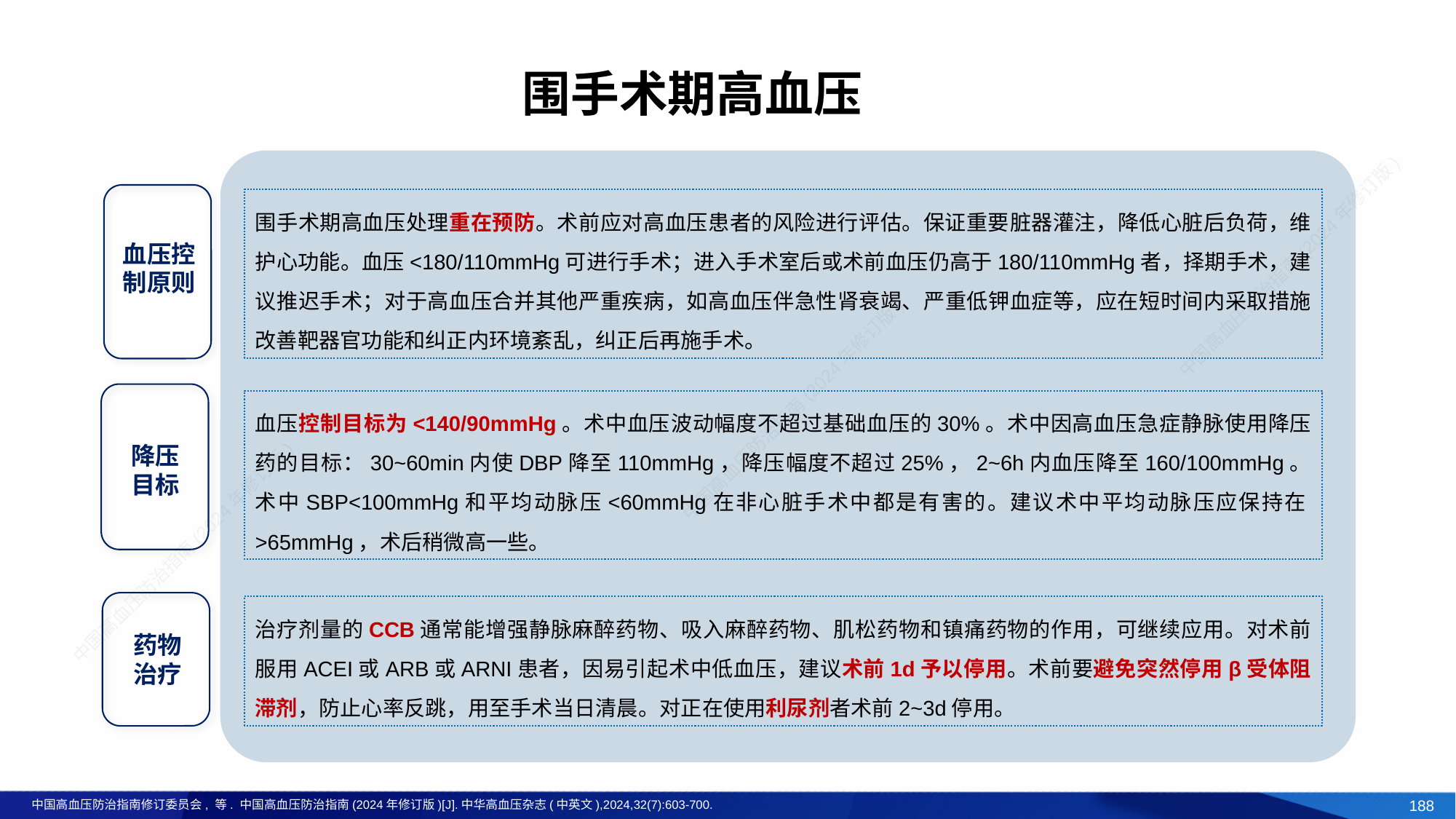

围手术期高血压

围手术期高血压处理重在预防。术前应对高血压患者的风险进行评估。保证重要脏器灌注，降低心脏后负荷，维护心功能。血压<180/110mmHg可进行手术；进入手术室后或术前血压仍高于180/110mmHg者，择期手术，建议推迟手术；对于高血压合并其他严重疾病，如高血压伴急性肾衰竭、严重低钾血症等，应在短时间内采取措施改善靶器官功能和纠正内环境紊乱，纠正后再施手术。
血压控制原则

血压控制目标为<140/90mmHg。术中血压波动幅度不超过基础血压的30%。术中因高血压急症静脉使用降压药的目标：30~60min内使DBP降至110mmHg，降压幅度不超过25%，2~6h内血压降至160/100mmHg。术中SBP<100mmHg和平均动脉压<60mmHg在非心脏手术中都是有害的。建议术中平均动脉压应保持在>65mmHg，术后稍微高一些。
降压
目标

治疗剂量的CCB通常能增强静脉麻醉药物、吸入麻醉药物、肌松药物和镇痛药物的作用，可继续应用。对术前服用ACEI或ARB或ARNI患者，因易引起术中低血压，建议术前1d予以停用。术前要避免突然停用β受体阻滞剂，防止心率反跳，用至手术当日清晨。对正在使用利尿剂者术前2~3d停用。
药物
治疗